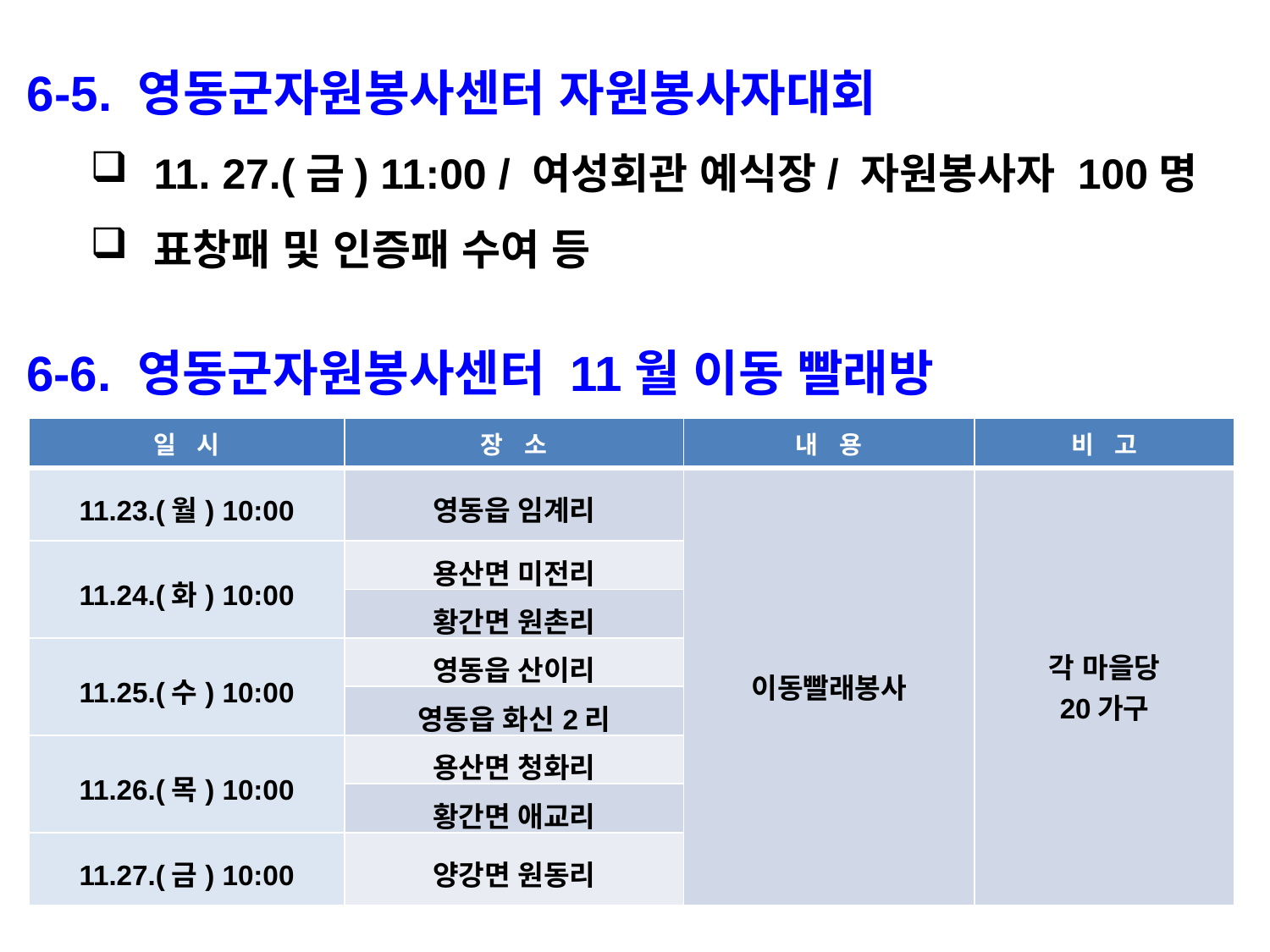

6-5. 영동군자원봉사센터 자원봉사자대회
11. 27.(금) 11:00 / 여성회관 예식장/ 자원봉사자 100명
표창패 및 인증패 수여 등
6-6. 영동군자원봉사센터 11월 이동 빨래방

| 일 시 | 장 소 | 내 용 | 비 고 |
| --- | --- | --- | --- |
| 11.23.(월) 10:00 | 영동읍 임계리 | 이동빨래봉사 | 각 마을당 20가구 |
| 11.24.(화) 10:00 | 용산면 미전리 |  |  |
|  | 황간면 원촌리 |  |  |
| 11.25.(수) 10:00 | 영동읍 산이리 |  |  |
|  | 영동읍 화신2리 |  |  |
| 11.26.(목) 10:00 | 용산면 청화리 |  |  |
|  | 황간면 애교리 |  |  |
| 11.27.(금) 10:00 | 양강면 원동리 |  |  |